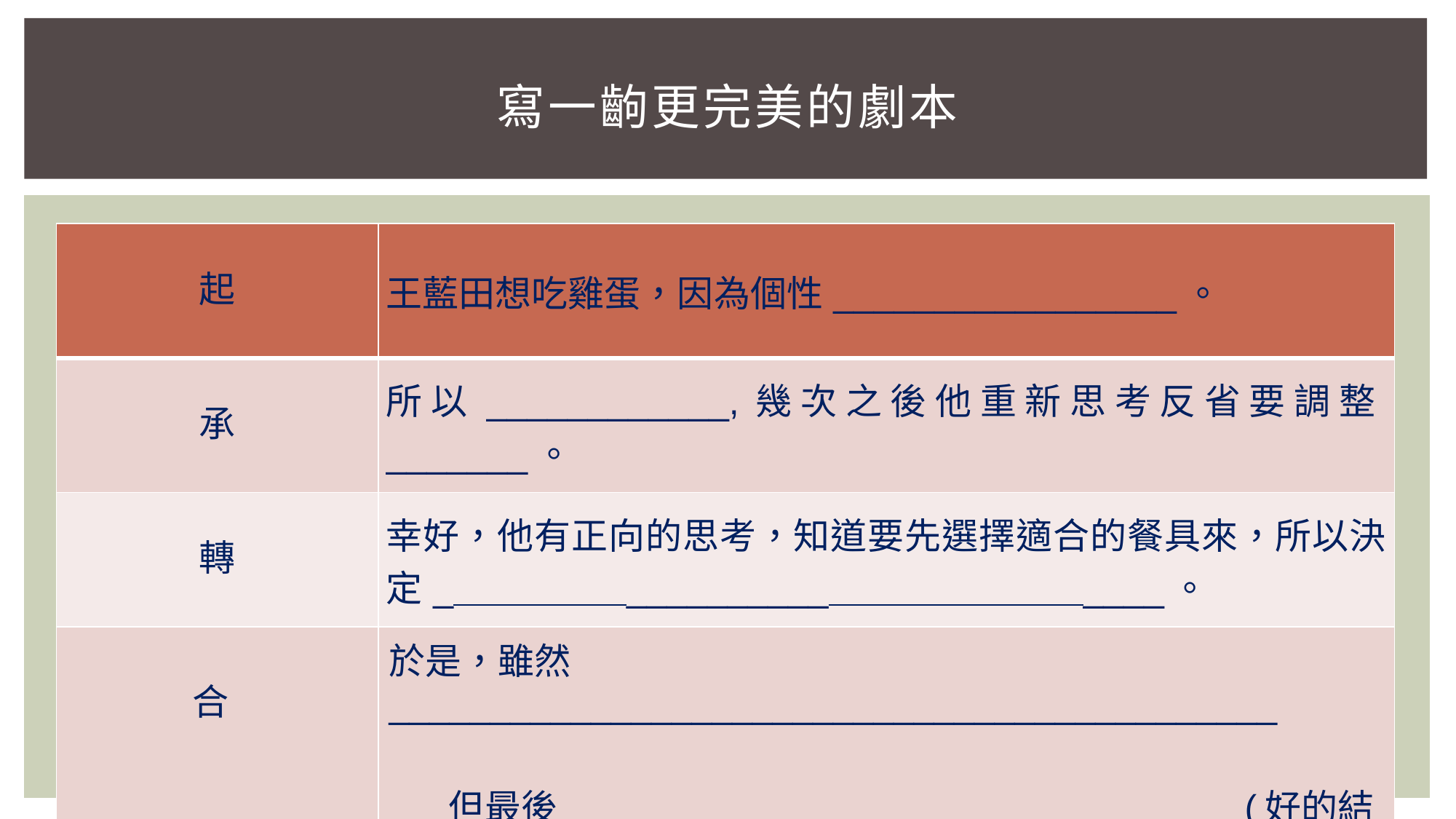

# 寫一齣更完美的劇本
| 起 | 王藍田想吃雞蛋，因為個性\_\_\_\_\_\_\_\_\_\_\_\_\_\_\_\_\_。 |
| --- | --- |
| 承 | 所以\_\_\_\_\_\_\_\_\_\_\_\_,幾次之後他重新思考反省要調整\_\_\_\_\_\_\_。 |
| 轉 | 幸好，他有正向的思考，知道要先選擇適合的餐具來，所以決定\_ \_\_\_\_\_\_\_\_\_\_ \_\_\_\_。 |
| 合 | 於是，雖然\_\_\_\_\_\_\_\_\_\_\_\_\_\_\_\_\_\_\_\_\_\_\_\_\_\_\_\_\_\_\_\_\_\_\_\_\_\_\_\_\_\_\_\_ 但最後\_\_\_\_\_\_\_\_\_\_\_\_\_\_\_\_\_\_\_\_\_\_\_\_\_\_\_\_\_\_\_\_\_ (好的結局)。 |